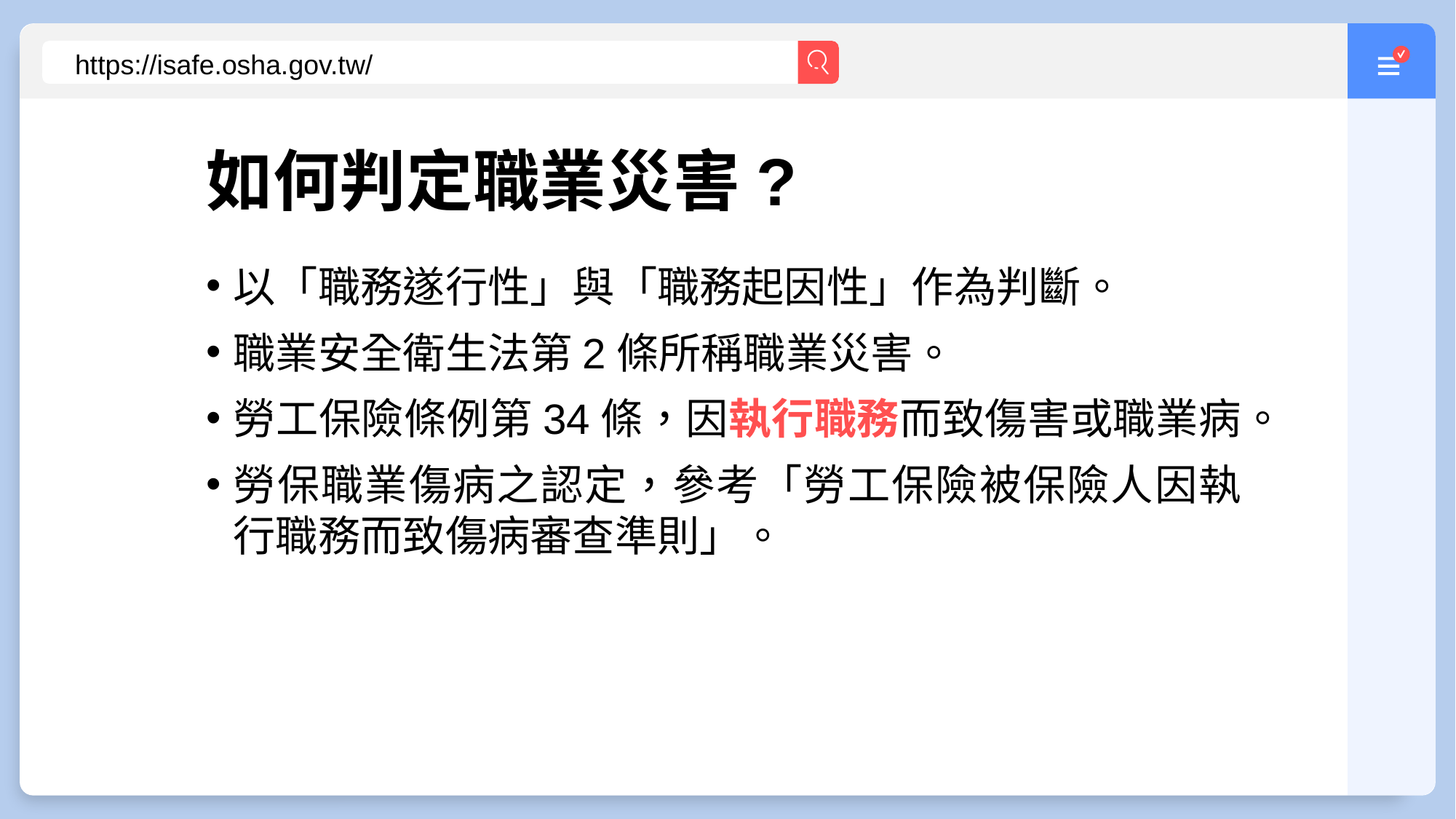

https://isafe.osha.gov.tw/
如何判定職業災害?
以「職務遂行性」與「職務起因性」作為判斷。
職業安全衛生法第2條所稱職業災害。
勞工保險條例第34條，因執行職務而致傷害或職業病。
勞保職業傷病之認定，參考「勞工保險被保險人因執行職務而致傷病審查準則」。